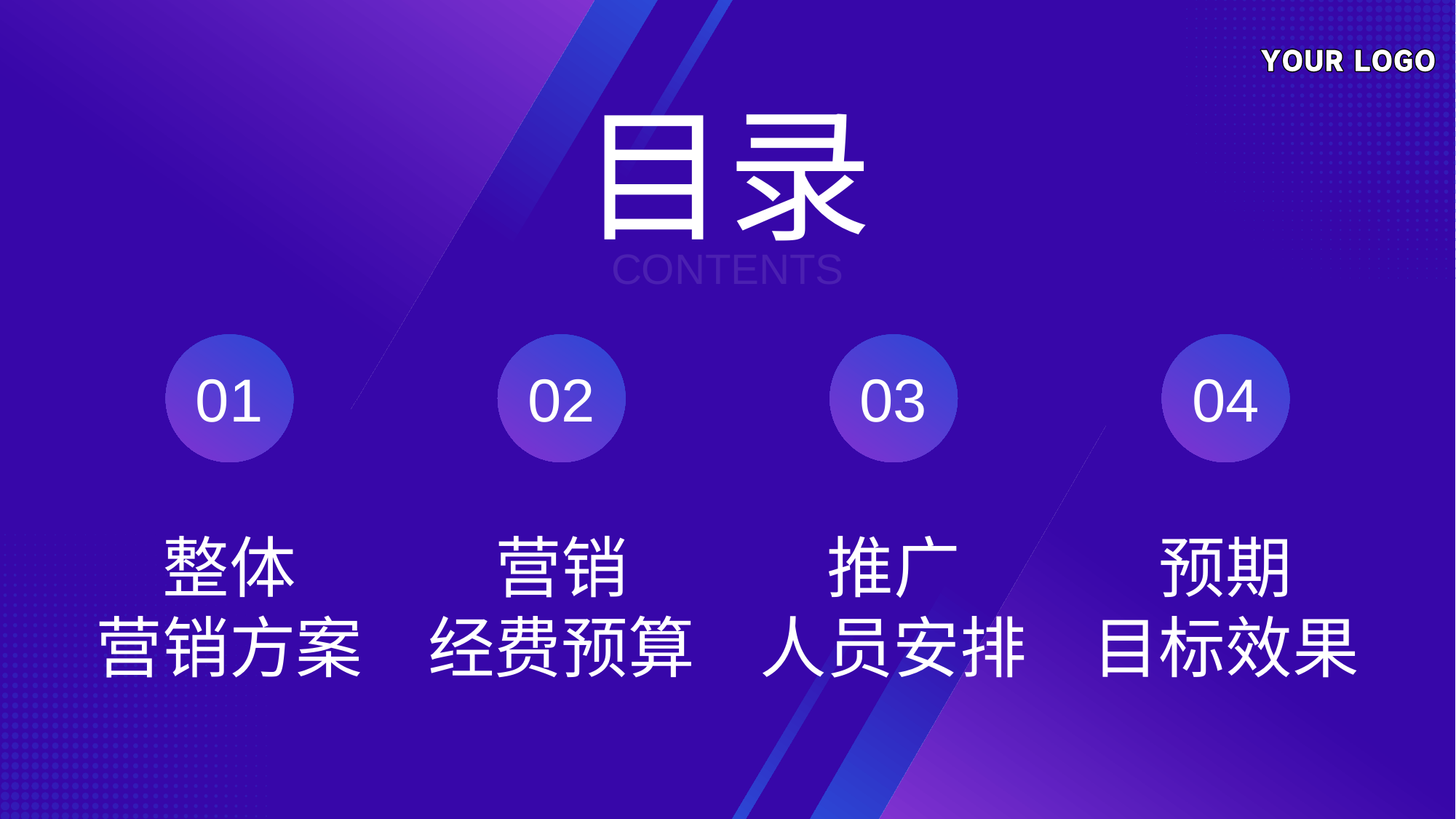

目录
CONTENTS

01
02
03
04

整体
营销方案
营销
经费预算
推广
人员安排
预期
目标效果